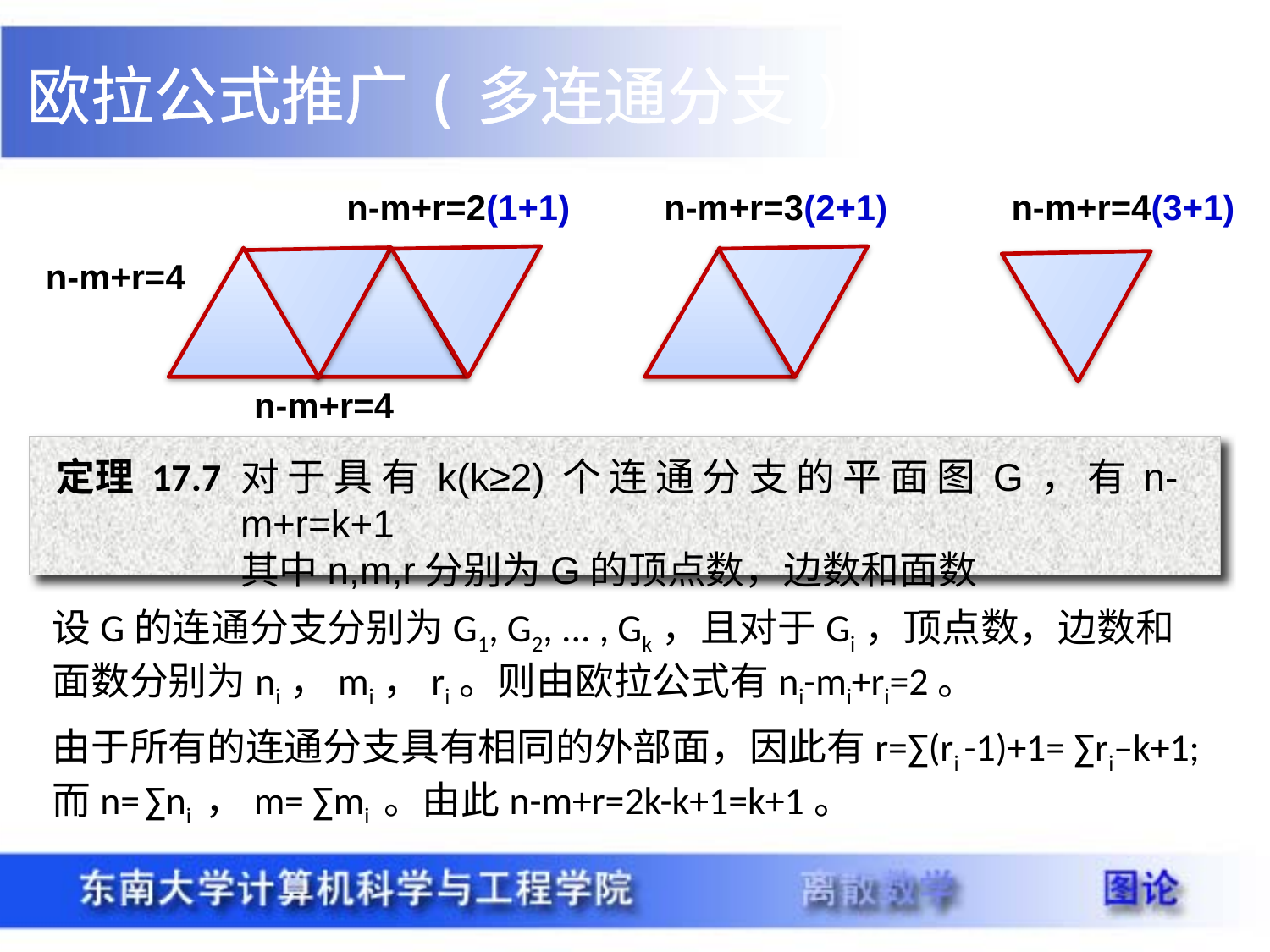

欧拉公式推广(多连通分支)
n-m+r=2(1+1)
n-m+r=3(2+1)
n-m+r=4(3+1)

n-m+r=4

n-m+r=4

对于具有k(k≥2)个连通分支的平面图G，有n-m+r=k+1
其中n,m,r分别为G的顶点数，边数和面数
定理 17.7
设G的连通分支分别为G1, G2, ... , Gk，且对于Gi，顶点数，边数和面数分别为ni，mi，ri。则由欧拉公式有ni-mi+ri=2。
由于所有的连通分支具有相同的外部面，因此有r=∑(ri -1)+1= ∑ri–k+1;而n= ∑ni ，m= ∑mi 。由此n-m+r=2k-k+1=k+1。